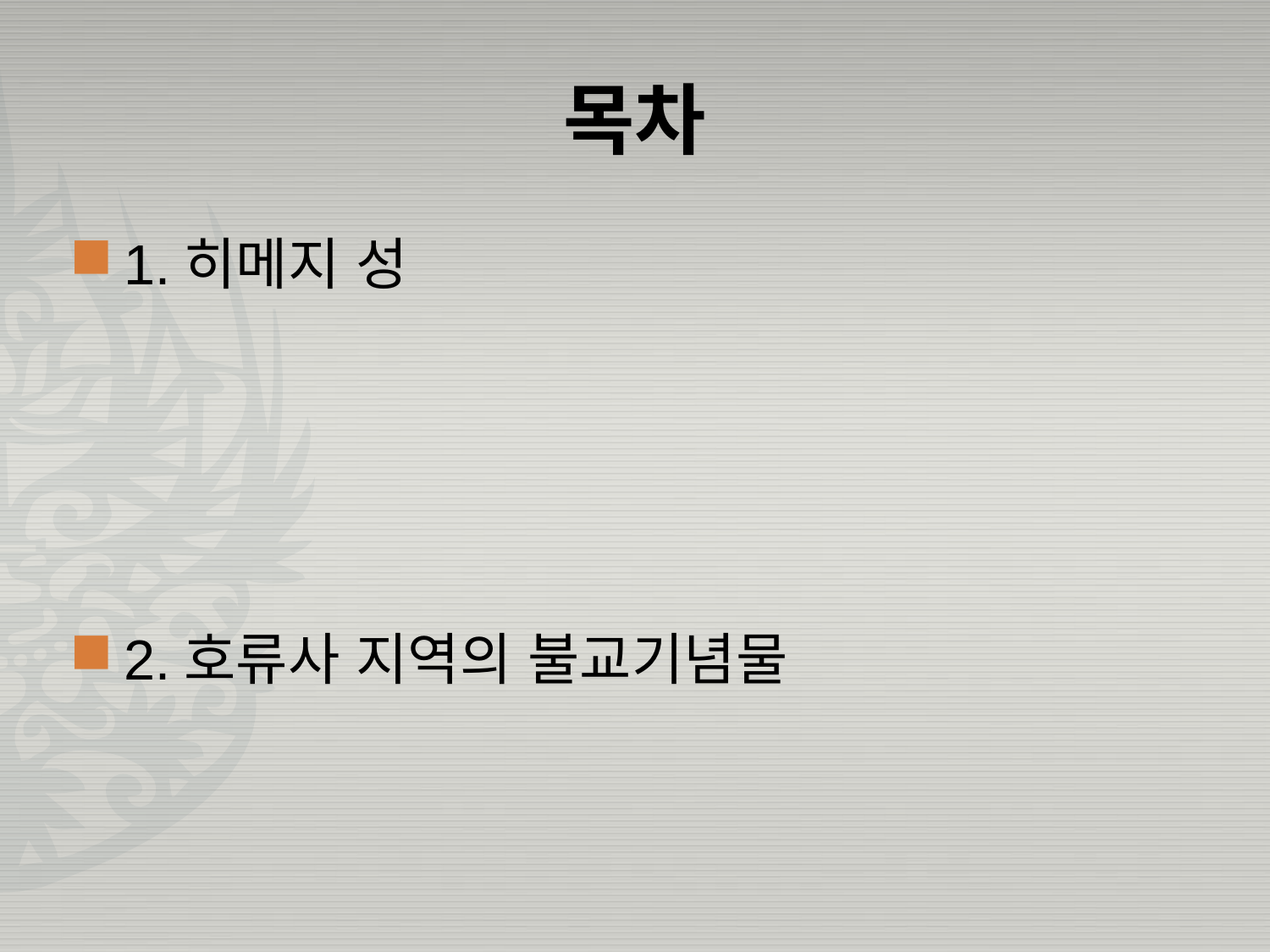

# 목차
1.히메지 성

2.호류사 지역의 불교기념물